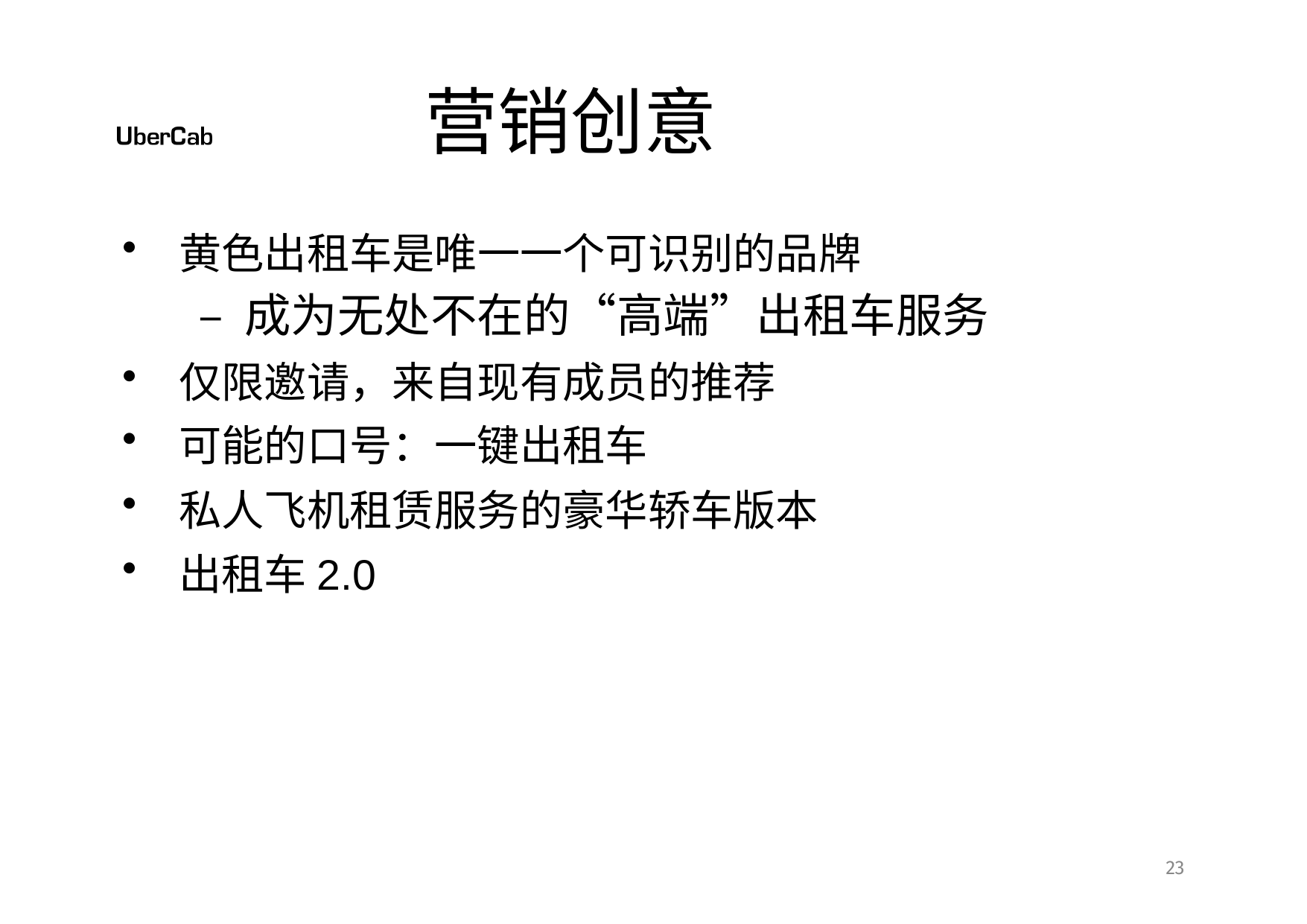

# 营销创意
黄色出租车是唯一一个可识别的品牌
– 成为无处不在的“高端”出租车服务
仅限邀请，来自现有成员的推荐
可能的口号：一键出租车
私人飞机租赁服务的豪华轿车版本
出租车2.0
23